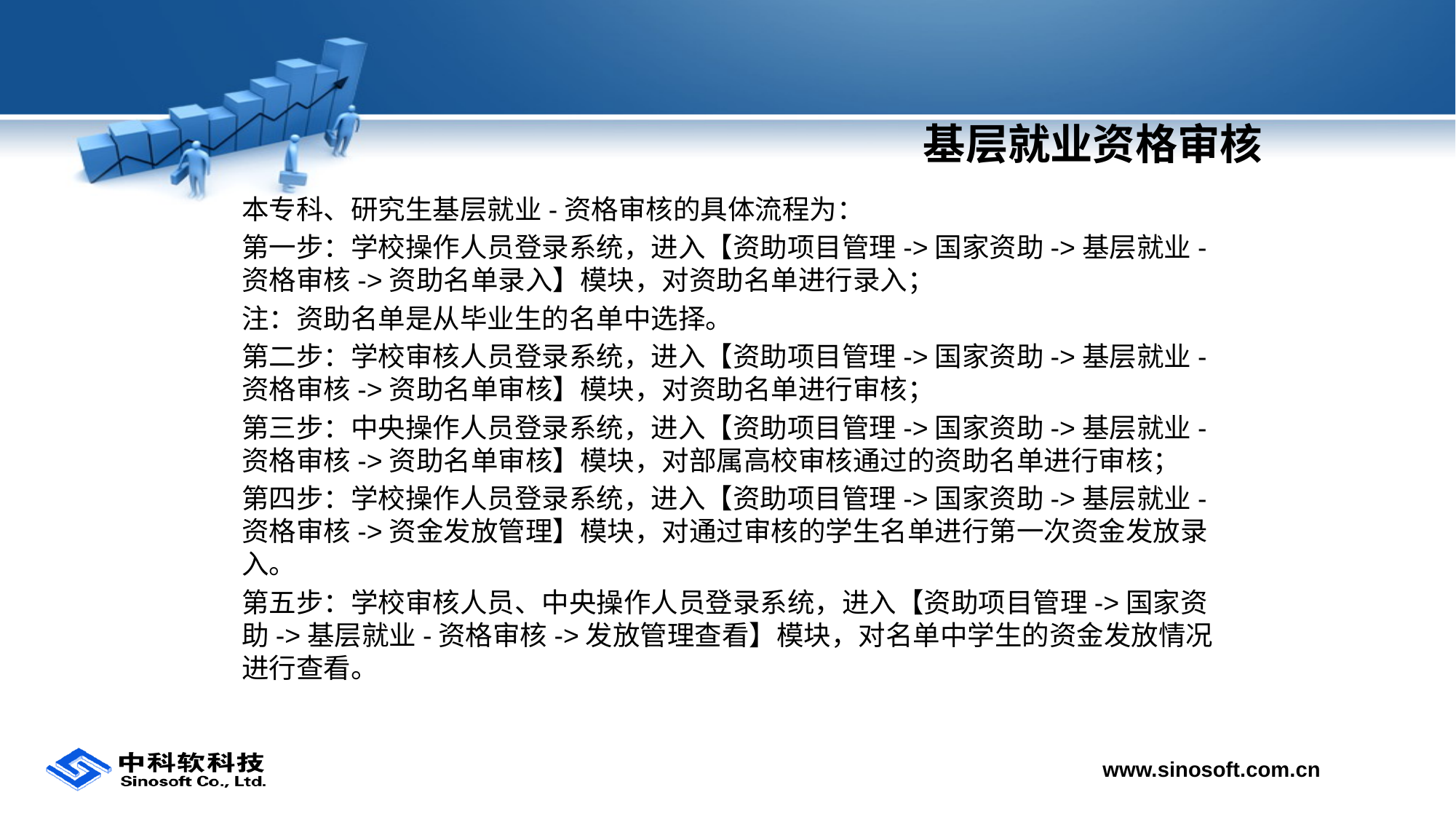

# 基层就业资格审核
本专科、研究生基层就业-资格审核的具体流程为：
第一步：学校操作人员登录系统，进入【资助项目管理->国家资助->基层就业-资格审核->资助名单录入】模块，对资助名单进行录入；
注：资助名单是从毕业生的名单中选择。
第二步：学校审核人员登录系统，进入【资助项目管理->国家资助->基层就业-资格审核->资助名单审核】模块，对资助名单进行审核；
第三步：中央操作人员登录系统，进入【资助项目管理->国家资助->基层就业-资格审核->资助名单审核】模块，对部属高校审核通过的资助名单进行审核；
第四步：学校操作人员登录系统，进入【资助项目管理->国家资助->基层就业-资格审核->资金发放管理】模块，对通过审核的学生名单进行第一次资金发放录入。
第五步：学校审核人员、中央操作人员登录系统，进入【资助项目管理->国家资助->基层就业-资格审核->发放管理查看】模块，对名单中学生的资金发放情况进行查看。